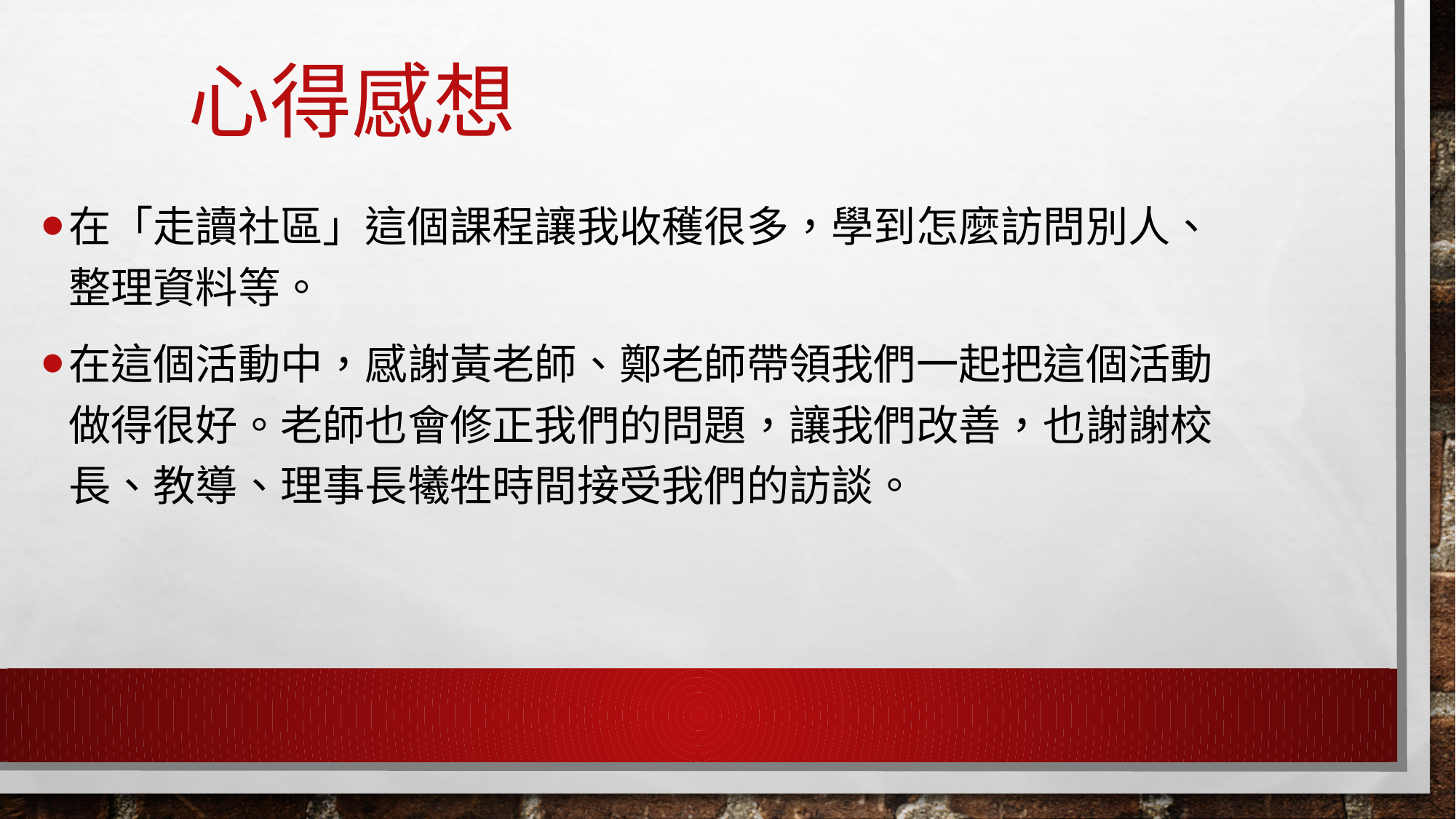

# 心得感想
在「走讀社區」這個課程讓我收穫很多，學到怎麼訪問別人、整理資料等。
在這個活動中，感謝黃老師、鄭老師帶領我們一起把這個活動做得很好。老師也會修正我們的問題，讓我們改善，也謝謝校長、教導、理事長犧牲時間接受我們的訪談。